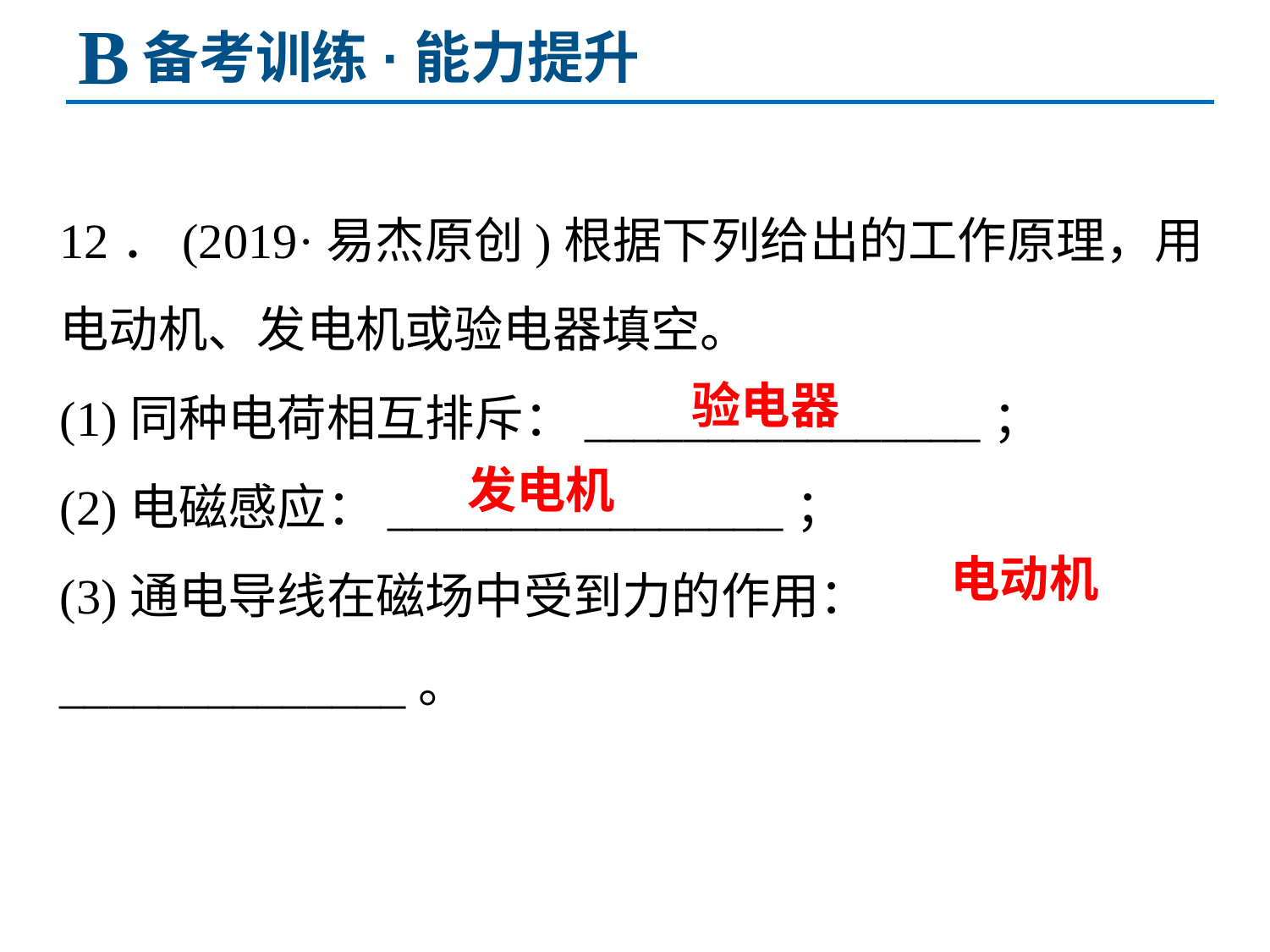

B
备考训练·能力提升
12．(2019·易杰原创)根据下列给出的工作原理，用电动机、发电机或验电器填空。
(1)同种电荷相互排斥：________________；
(2)电磁感应：________________；
(3)通电导线在磁场中受到力的作用：______________。
验电器
发电机
电动机